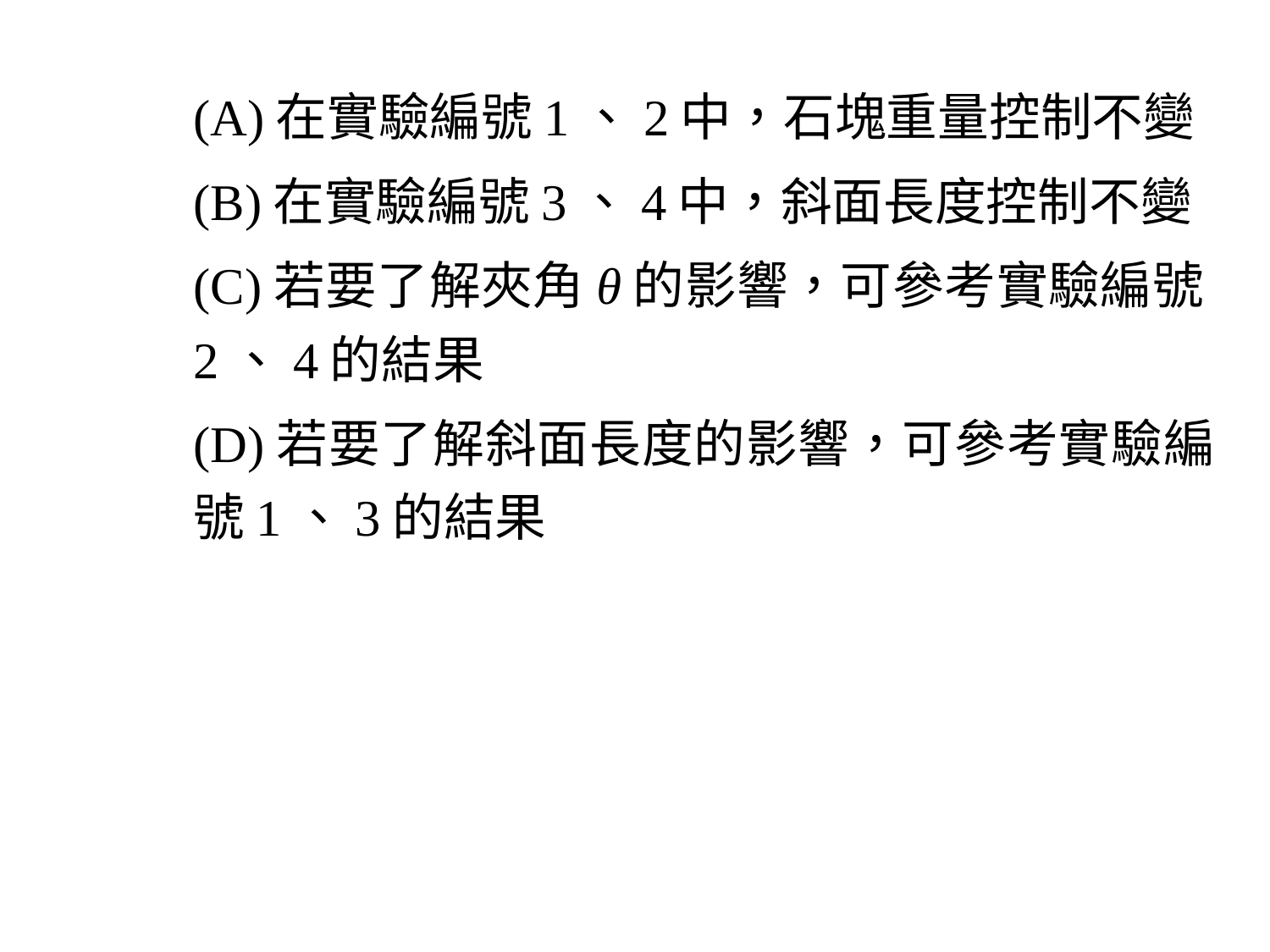

(A)在實驗編號1、2中，石塊重量控制不變
(B)在實驗編號3、4中，斜面長度控制不變
(C)若要了解夾角θ的影響，可參考實驗編號2、4的結果
(D)若要了解斜面長度的影響，可參考實驗編號1、3的結果